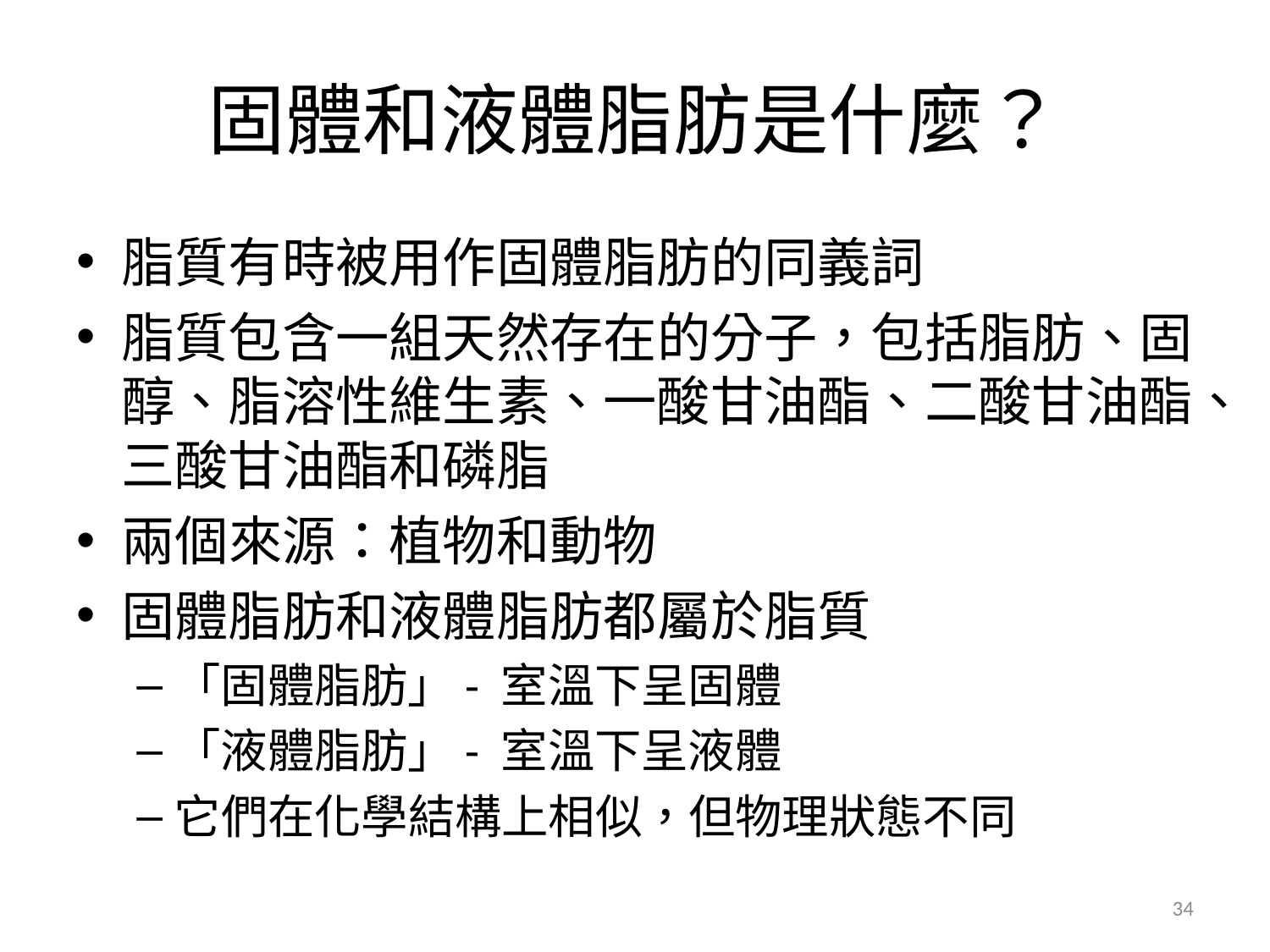

# 固體和液體脂肪是什麼？
脂質有時被用作固體脂肪的同義詞
脂質包含一組天然存在的分子，包括脂肪、固醇、脂溶性維生素、一酸甘油酯、二酸甘油酯、三酸甘油酯和磷脂
兩個來源：植物和動物
固體脂肪和液體脂肪都屬於脂質
「固體脂肪」- 室溫下呈固體
「液體脂肪」- 室溫下呈液體
它們在化學結構上相似，但物理狀態不同

34